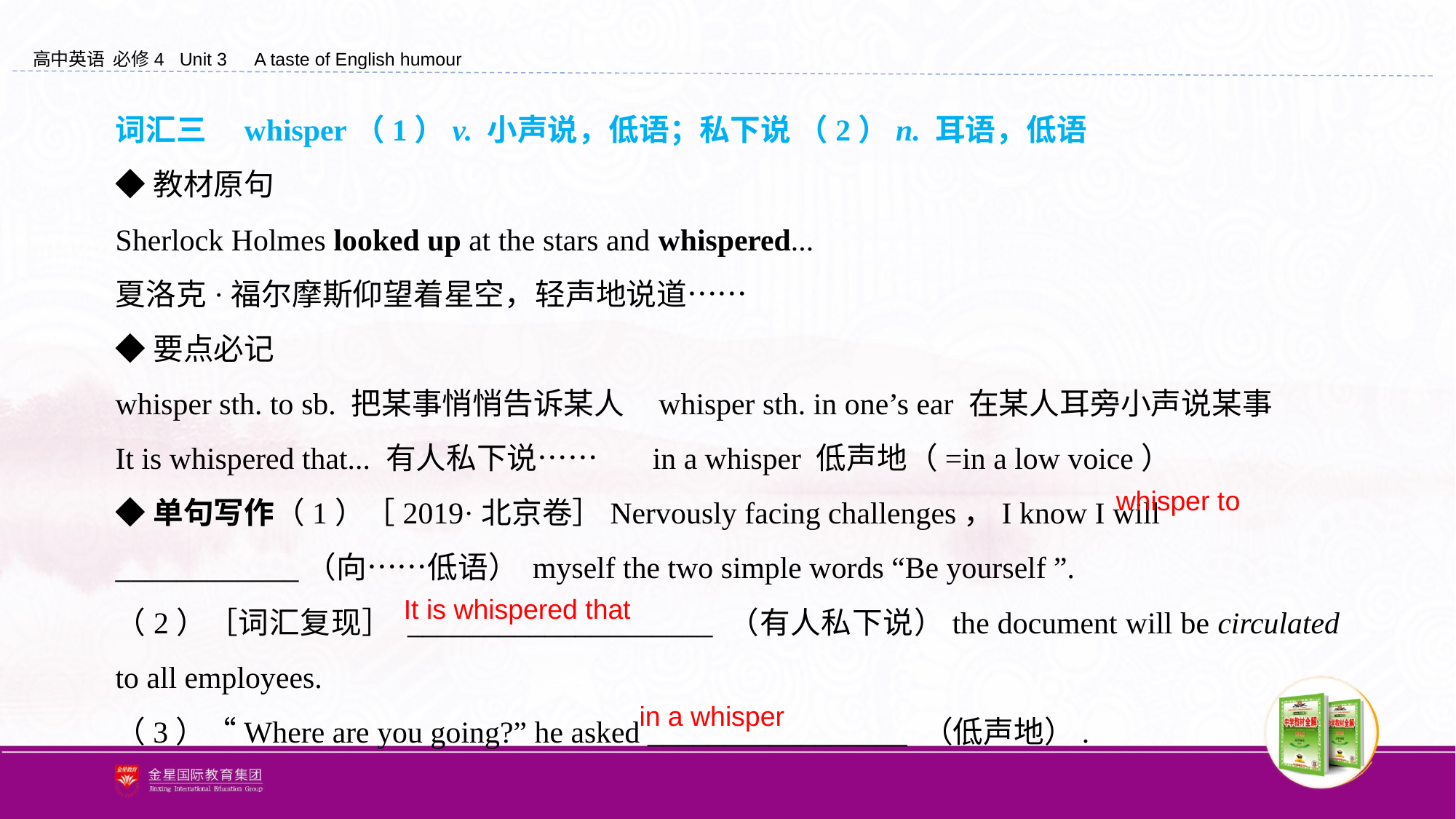

词汇三　whisper（1）v. 小声说，低语；私下说 （2）n. 耳语，低语
◆教材原句
Sherlock Holmes looked up at the stars and whispered...
夏洛克·福尔摩斯仰望着星空，轻声地说道……
◆要点必记
whisper sth. to sb. 把某事悄悄告诉某人    whisper sth. in one’s ear 在某人耳旁小声说某事
It is whispered that... 有人私下说……       in a whisper 低声地（=in a low voice）
◆单句写作（1）［2019·北京卷］Nervously facing challenges，I know I will ____________（向……低语） myself the two simple words “Be yourself ”.
（2）［词汇复现］ ____________________ （有人私下说）the document will be circulated to all employees.
（3）“Where are you going?” he asked _________________ （低声地）.

whisper to
It is whispered that
in a whisper